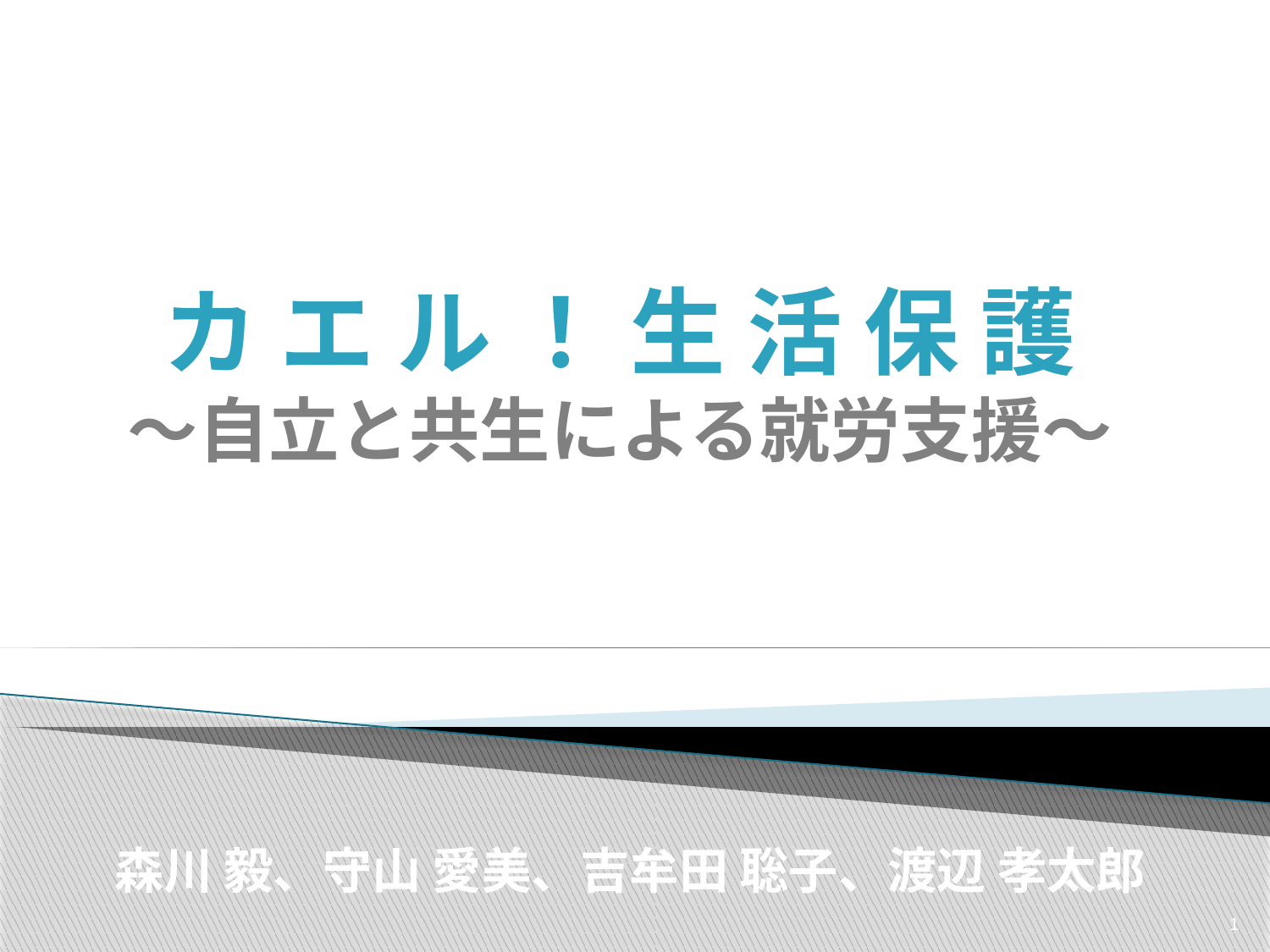

カ エ ル ！ 生 活 保 護
～自立と共生による就労支援～
森川 毅、守山 愛美、吉牟田 聡子、渡辺 孝太郎
1